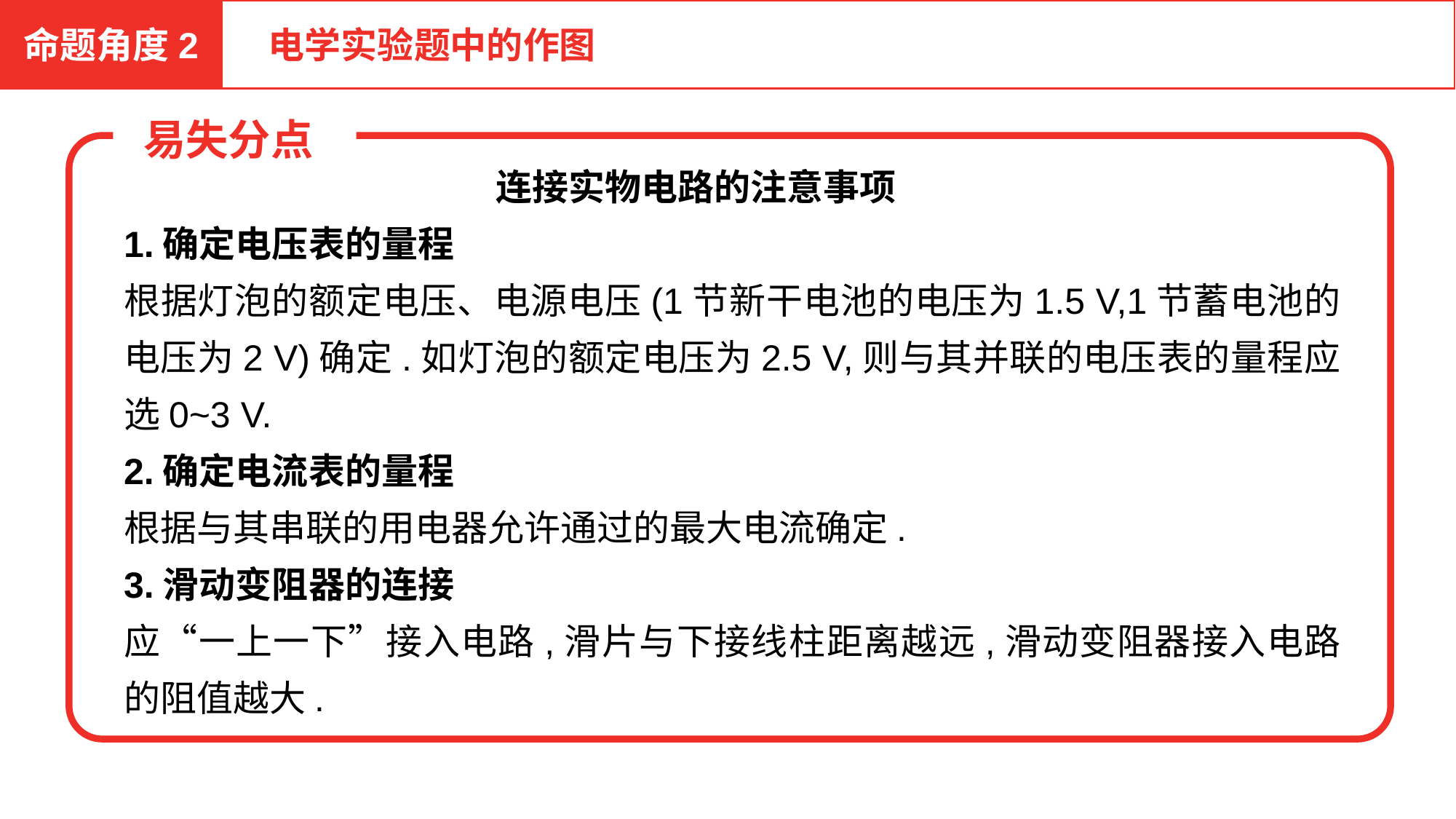

命题角度2
  电学实验题中的作图
 易失分点

连接实物电路的注意事项
1.确定电压表的量程
根据灯泡的额定电压、电源电压(1节新干电池的电压为1.5 V,1节蓄电池的电压为2 V)确定.如灯泡的额定电压为2.5 V,则与其并联的电压表的量程应选0~3 V.
2.确定电流表的量程
根据与其串联的用电器允许通过的最大电流确定.
3.滑动变阻器的连接
应“一上一下”接入电路,滑片与下接线柱距离越远,滑动变阻器接入电路的阻值越大.